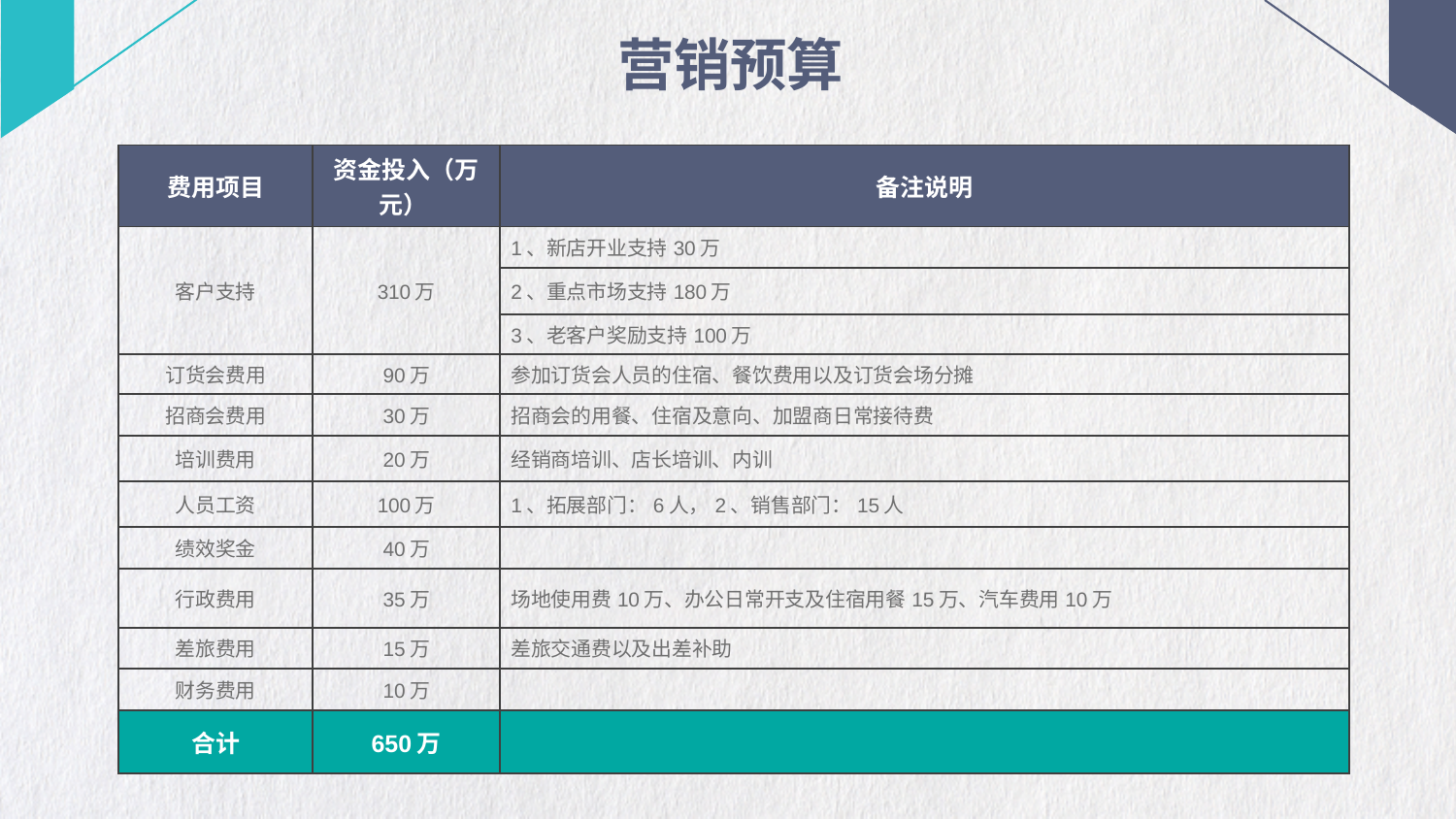

营销预算

| 费用项目 | 资金投入（万元） | 备注说明 |
| --- | --- | --- |
| 客户支持 | 310万 | 1、新店开业支持30万 |
|  |  | 2、重点市场支持180万 |
|  |  | 3、老客户奖励支持100万 |
| 订货会费用 | 90万 | 参加订货会人员的住宿、餐饮费用以及订货会场分摊 |
| 招商会费用 | 30万 | 招商会的用餐、住宿及意向、加盟商日常接待费 |
| 培训费用 | 20万 | 经销商培训、店长培训、内训 |
| 人员工资 | 100万 | 1、拓展部门：6人，2、销售部门：15人 |
| 绩效奖金 | 40万 |  |
| 行政费用 | 35万 | 场地使用费10万、办公日常开支及住宿用餐15万、汽车费用10万 |
| 差旅费用 | 15万 | 差旅交通费以及出差补助 |
| 财务费用 | 10万 |  |
| 合计 | 650万 |  |